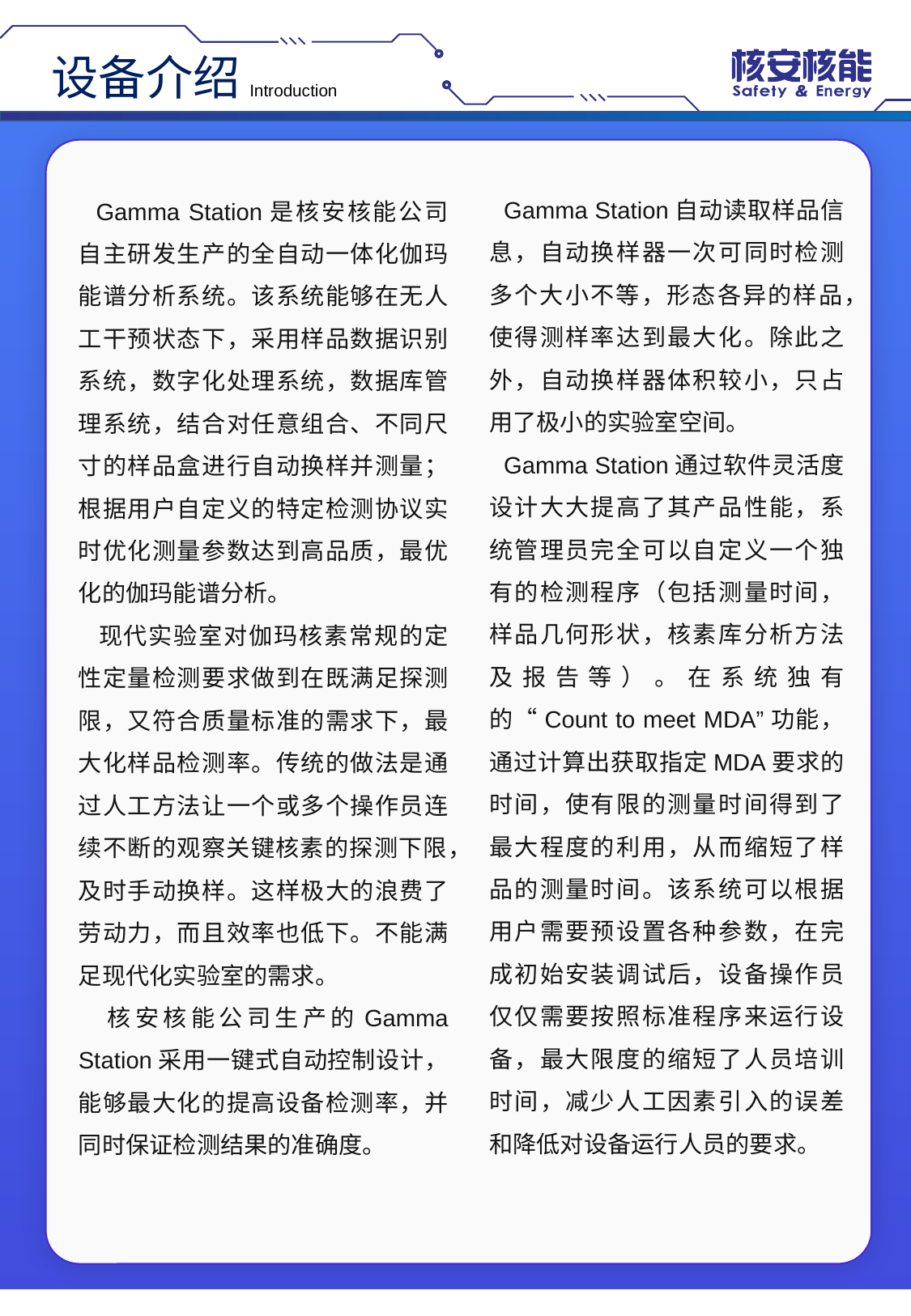

设备介绍

Introduction

  Gamma Station自动读取样品信息，自动换样器一次可同时检测多个大小不等，形态各异的样品，使得测样率达到最大化。除此之外，自动换样器体积较小，只占用了极小的实验室空间。
  Gamma Station通过软件灵活度设计大大提高了其产品性能，系统管理员完全可以自定义一个独有的检测程序（包括测量时间，样品几何形状，核素库分析方法及报告等）。在系统独有的“Count to meet MDA”功能，通过计算出获取指定MDA要求的时间，使有限的测量时间得到了最大程度的利用，从而缩短了样品的测量时间。该系统可以根据用户需要预设置各种参数，在完成初始安装调试后，设备操作员仅仅需要按照标准程序来运行设备，最大限度的缩短了人员培训时间，减少人工因素引入的误差和降低对设备运行人员的要求。

  Gamma Station是核安核能公司自主研发生产的全自动一体化伽玛能谱分析系统。该系统能够在无人工干预状态下，采用样品数据识别系统，数字化处理系统，数据库管理系统，结合对任意组合、不同尺寸的样品盒进行自动换样并测量；根据用户自定义的特定检测协议实时优化测量参数达到高品质，最优化的伽玛能谱分析。
  现代实验室对伽玛核素常规的定性定量检测要求做到在既满足探测限，又符合质量标准的需求下，最大化样品检测率。传统的做法是通过人工方法让一个或多个操作员连续不断的观察关键核素的探测下限，及时手动换样。这样极大的浪费了劳动力，而且效率也低下。不能满足现代化实验室的需求。
  核安核能公司生产的Gamma Station采用一键式自动控制设计，能够最大化的提高设备检测率，并同时保证检测结果的准确度。